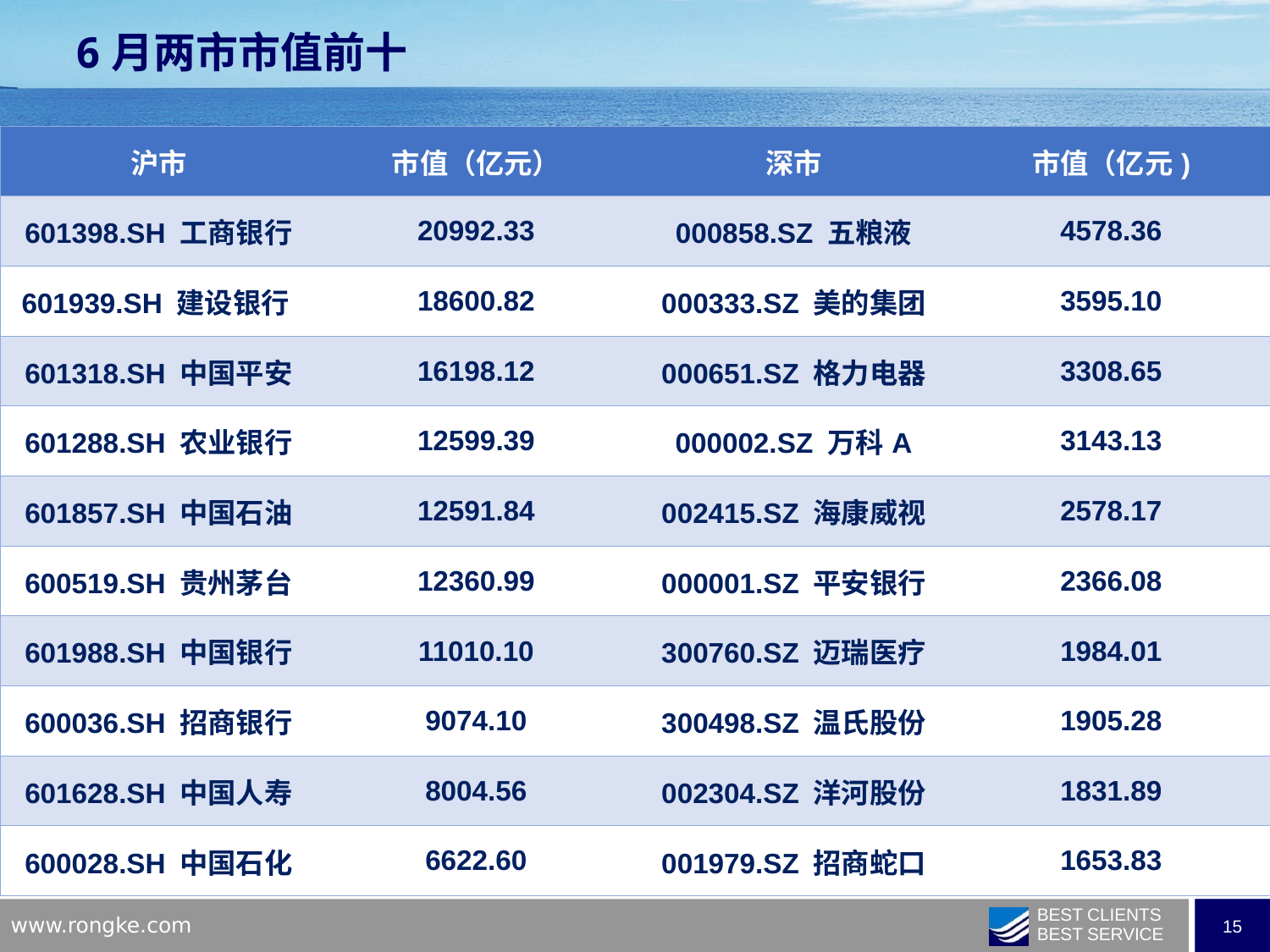

6月两市市值前十
| 沪市 | 市值（亿元） | 深市 | 市值（亿元) |
| --- | --- | --- | --- |
| 601398.SH 工商银行 | 20992.33 | 000858.SZ 五粮液 | 4578.36 |
| 601939.SH 建设银行 | 18600.82 | 000333.SZ 美的集团 | 3595.10 |
| 601318.SH 中国平安 | 16198.12 | 000651.SZ 格力电器 | 3308.65 |
| 601288.SH 农业银行 | 12599.39 | 000002.SZ 万科A | 3143.13 |
| 601857.SH 中国石油 | 12591.84 | 002415.SZ 海康威视 | 2578.17 |
| 600519.SH 贵州茅台 | 12360.99 | 000001.SZ 平安银行 | 2366.08 |
| 601988.SH 中国银行 | 11010.10 | 300760.SZ 迈瑞医疗 | 1984.01 |
| 600036.SH 招商银行 | 9074.10 | 300498.SZ 温氏股份 | 1905.28 |
| 601628.SH 中国人寿 | 8004.56 | 002304.SZ 洋河股份 | 1831.89 |
| 600028.SH 中国石化 | 6622.60 | 001979.SZ 招商蛇口 | 1653.83 |